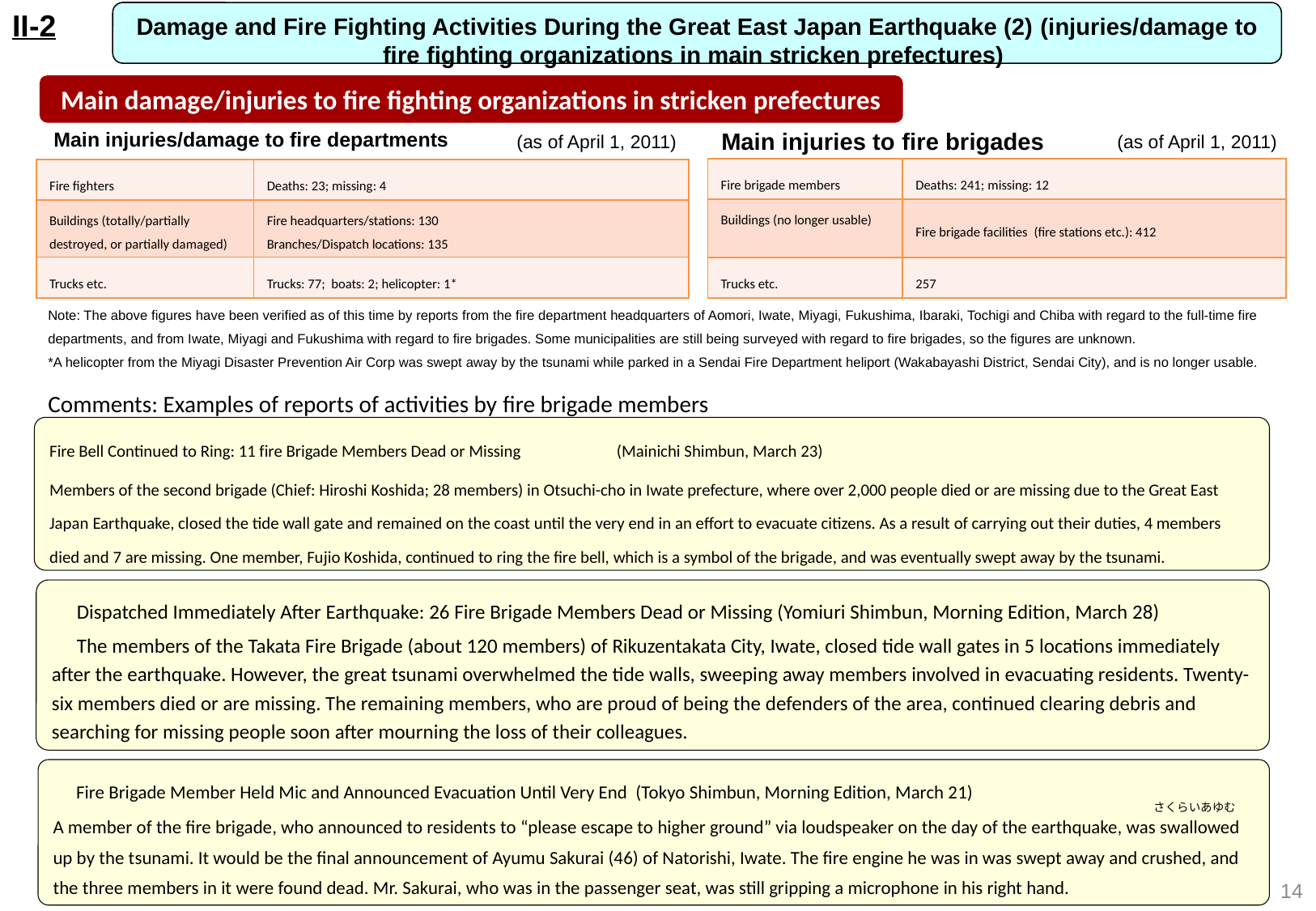

II-2

Damage and Fire Fighting Activities During the Great East Japan Earthquake (2) (injuries/damage to fire fighting organizations in main stricken prefectures)
Main damage/injuries to fire fighting organizations in stricken prefectures
Main injuries/damage to fire departments
Main injuries to fire brigades
(as of April 1, 2011)
(as of April 1, 2011)
| Fire brigade members | Deaths: 241; missing: 12 |
| --- | --- |
| Buildings (no longer usable) | Fire brigade facilities (fire stations etc.): 412 |
| Trucks etc. | 257 |
| Fire fighters | Deaths: 23; missing: 4 |
| --- | --- |
| Buildings (totally/partially destroyed, or partially damaged) | Fire headquarters/stations: 130 Branches/Dispatch locations: 135 |
| Trucks etc. | Trucks: 77; boats: 2; helicopter: 1\* |
Note: The above figures have been verified as of this time by reports from the fire department headquarters of Aomori, Iwate, Miyagi, Fukushima, Ibaraki, Tochigi and Chiba with regard to the full-time fire departments, and from Iwate, Miyagi and Fukushima with regard to fire brigades. Some municipalities are still being surveyed with regard to fire brigades, so the figures are unknown.
*A helicopter from the Miyagi Disaster Prevention Air Corp was swept away by the tsunami while parked in a Sendai Fire Department heliport (Wakabayashi District, Sendai City), and is no longer usable.
Comments: Examples of reports of activities by fire brigade members
Fire Bell Continued to Ring: 11 fire Brigade Members Dead or Missing                         (Mainichi Shimbun, March 23)
Members of the second brigade (Chief: Hiroshi Koshida; 28 members) in Otsuchi-cho in Iwate prefecture, where over 2,000 people died or are missing due to the Great East Japan Earthquake, closed the tide wall gate and remained on the coast until the very end in an effort to evacuate citizens. As a result of carrying out their duties, 4 members died and 7 are missing. One member, Fujio Koshida, continued to ring the fire bell, which is a symbol of the brigade, and was eventually swept away by the tsunami.
　Dispatched Immediately After Earthquake: 26 Fire Brigade Members Dead or Missing (Yomiuri Shimbun, Morning Edition, March 28)
　The members of the Takata Fire Brigade (about 120 members) of Rikuzentakata City, Iwate, closed tide wall gates in 5 locations immediately after the earthquake. However, the great tsunami overwhelmed the tide walls, sweeping away members involved in evacuating residents. Twenty-six members died or are missing. The remaining members, who are proud of being the defenders of the area, continued clearing debris and searching for missing people soon after mourning the loss of their colleagues.
　Fire Brigade Member Held Mic and Announced Evacuation Until Very End  (Tokyo Shimbun, Morning Edition, March 21)
A member of the fire brigade, who announced to residents to “please escape to higher ground” via loudspeaker on the day of the earthquake, was swallowed up by the tsunami. It would be the final announcement of Ayumu Sakurai (46) of Natorishi, Iwate. The fire engine he was in was swept away and crushed, and the three members in it were found dead. Mr. Sakurai, who was in the passenger seat, was still gripping a microphone in his right hand.
さくらいあゆむ
14